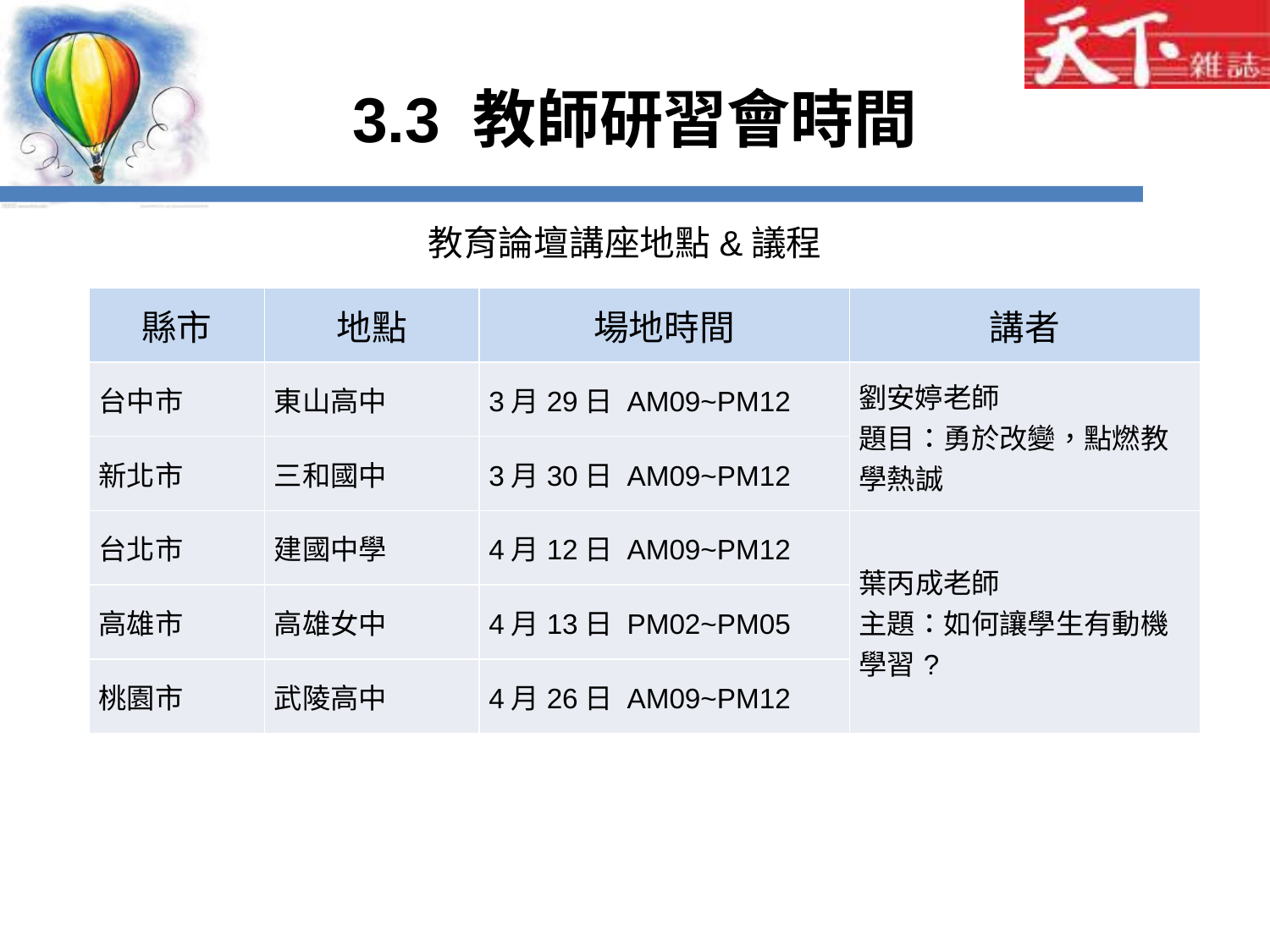

# 3.3 教師研習會時間
教育論壇講座地點&議程
| 縣市 | 地點 | 場地時間 | 講者 |
| --- | --- | --- | --- |
| 台中市 | 東山高中 | 3月29日 AM09~PM12 | 劉安婷老師 題目：勇於改變，點燃教學熱誠 |
| 新北市 | 三和國中 | 3月30日 AM09~PM12 |  |
| 台北市 | 建國中學 | 4月12日 AM09~PM12 | 葉丙成老師 主題：如何讓學生有動機學習? |
| 高雄市 | 高雄女中 | 4月13日 PM02~PM05 |  |
| 桃園市 | 武陵高中 | 4月26日 AM09~PM12 |  |